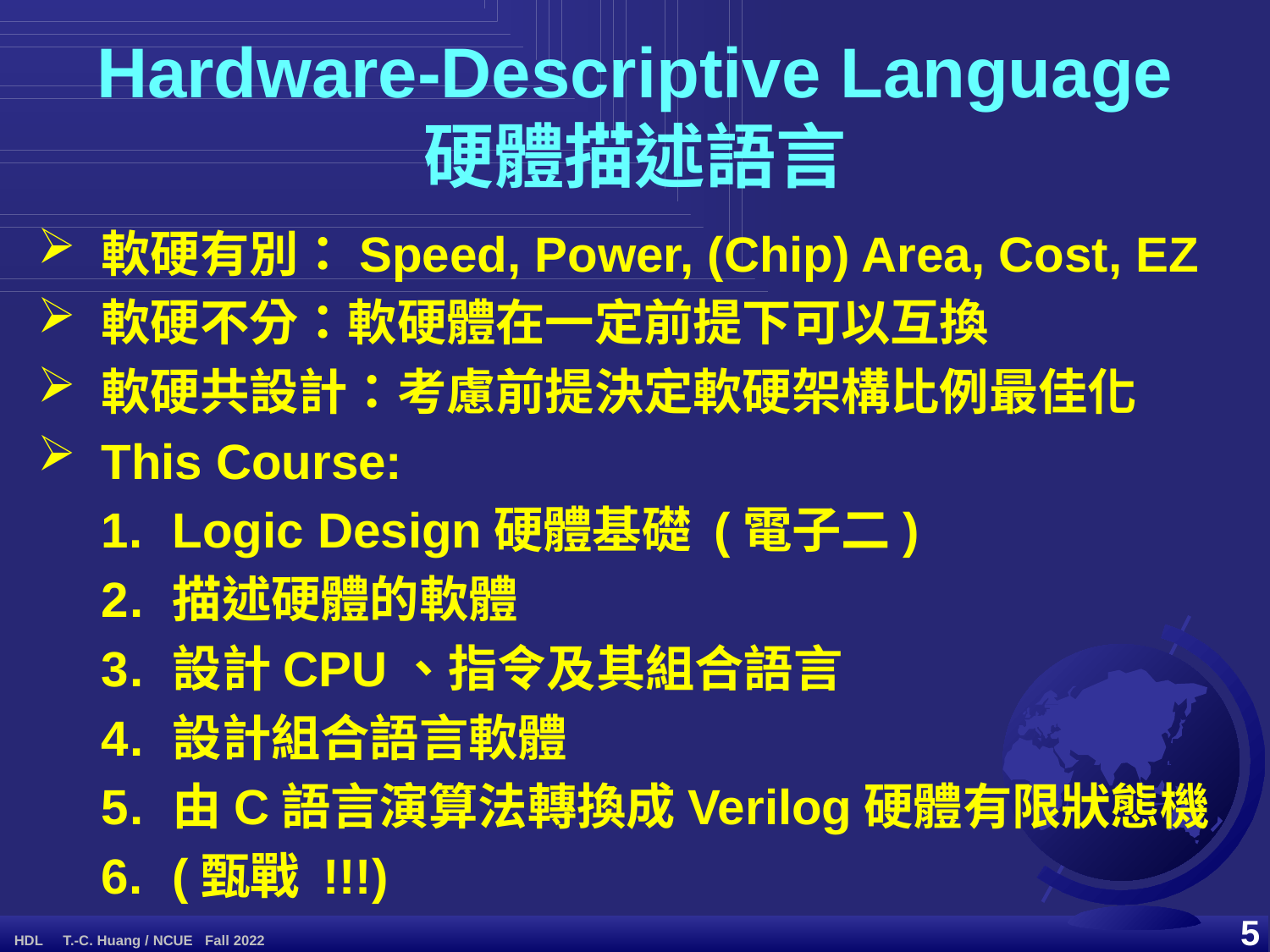

Hardware-Descriptive Language
硬體描述語言

軟硬有別：Speed, Power, (Chip) Area, Cost, EZ
軟硬不分：軟硬體在一定前提下可以互換
軟硬共設計：考慮前提決定軟硬架構比例最佳化
This Course:
Logic Design硬體基礎 (電子二)
描述硬體的軟體
設計CPU、指令及其組合語言
設計組合語言軟體
由C語言演算法轉換成Verilog硬體有限狀態機
(甄戰 !!!)